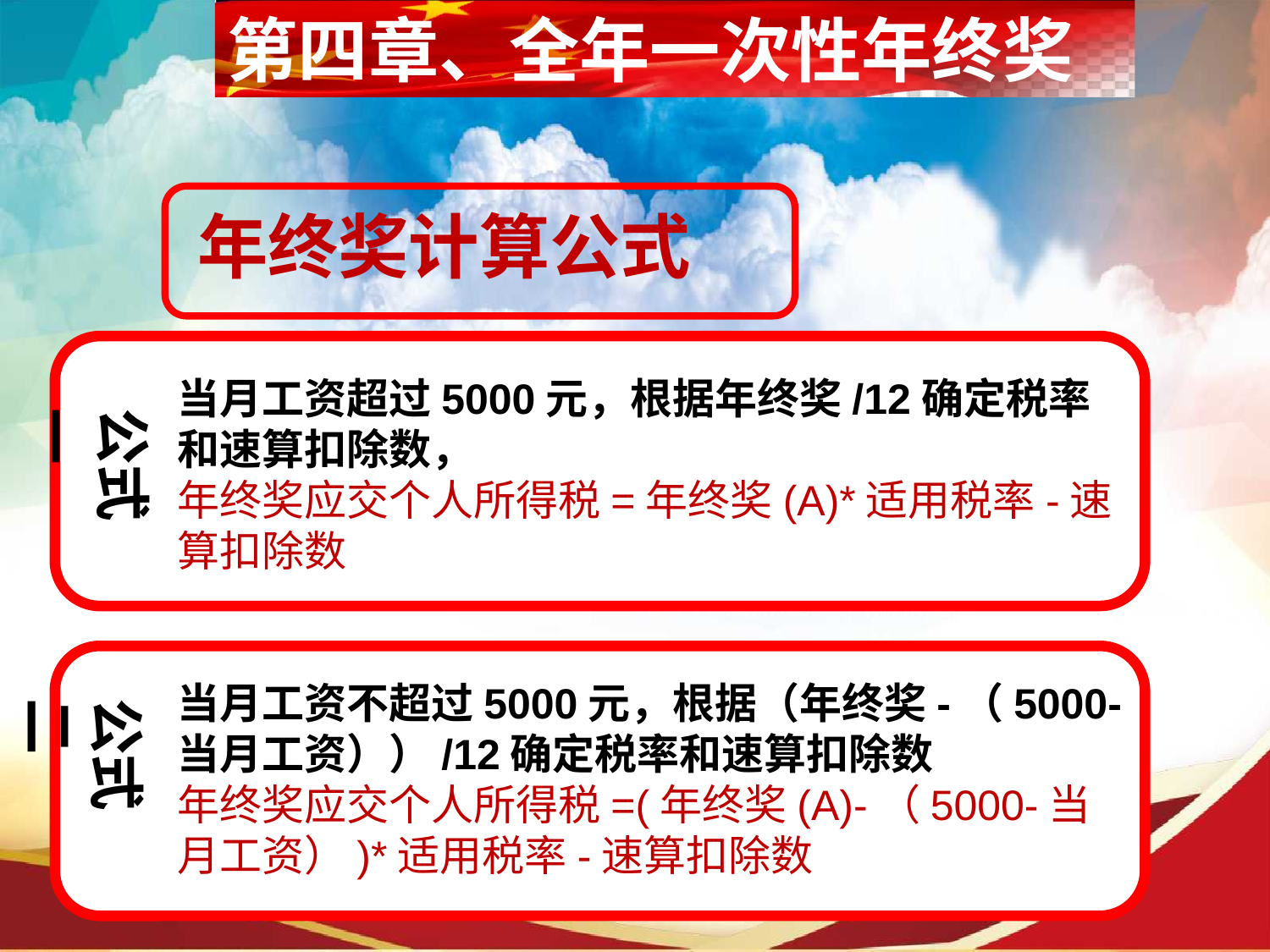

第四章、全年一次性年终奖

年终奖计算公式

当月工资超过5000元，根据年终奖/12确定税率和速算扣除数，
年终奖应交个人所得税=年终奖(A)*适用税率-速算扣除数

当月工资不超过5000元，根据（年终奖-（5000-当月工资））/12确定税率和速算扣除数
年终奖应交个人所得税=(年终奖(A)-（5000-当月工资）)*适用税率-速算扣除数
公式一

公式二